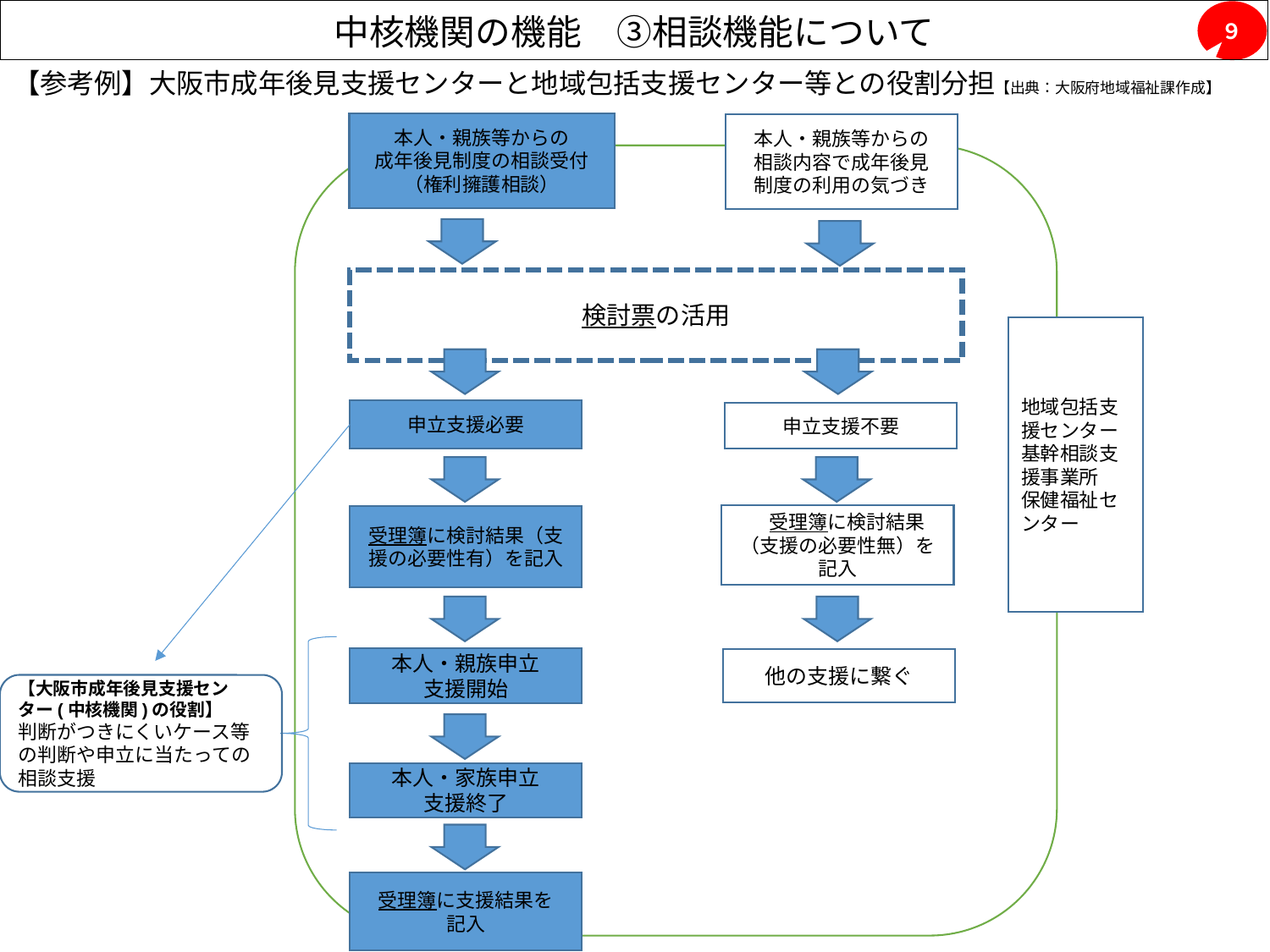

# 中核機関の機能　③相談機能について
９
【参考例】大阪市成年後見支援センターと地域包括支援センター等との役割分担【出典：大阪府地域福祉課作成】

本人・親族等からの
成年後見制度の相談受付
（権利擁護相談）
本人・親族等からの
相談内容で成年後見
制度の利用の気づき

検討票の活用
地域包括支援センター
基幹相談支援事業所
保健福祉センター

申立支援必要
申立支援不要

　受理簿に検討結果（支援の必要性無）を記入
受理簿に検討結果（支援の必要性有）を記入

本人・親族申立
支援開始

他の支援に繋ぐ
【大阪市成年後見支援センター(中核機関)の役割】
判断がつきにくいケース等の判断や申立に当たっての相談支援

本人・家族申立
支援終了

受理簿に支援結果を
記入